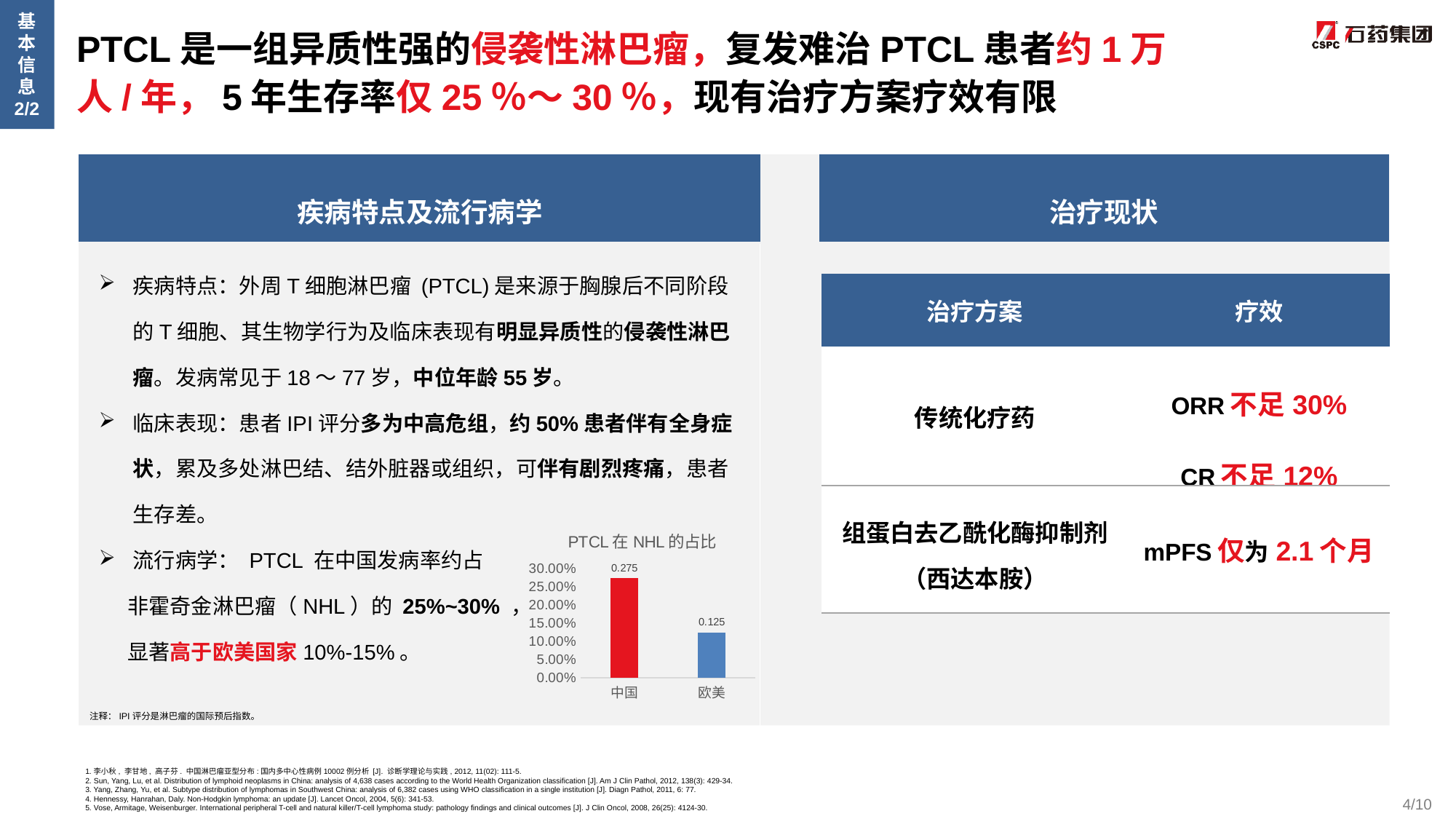

基本信息
2/2

# PTCL是一组异质性强的侵袭性淋巴瘤，复发难治PTCL患者约1万人/年，5年生存率仅25％～30％，现有治疗方案疗效有限

| 疾病特点及流行病学 |  | 治疗现状 |
| --- | --- | --- |
疾病特点：外周T细胞淋巴瘤 (PTCL)是来源于胸腺后不同阶段的T细胞、其生物学行为及临床表现有明显异质性的侵袭性淋巴瘤。发病常见于18～77岁，中位年龄55岁。
临床表现：患者IPI评分多为中高危组，约50%患者伴有全身症状，累及多处淋巴结、结外脏器或组织，可伴有剧烈疼痛，患者生存差。
流行病学： PTCL 在中国发病率约占
     非霍奇金淋巴瘤（NHL）的 25%~30% ，
     显著高于欧美国家10%-15%。
| 治疗方案 | 疗效 |
| --- | --- |
| 传统化疗药 | ORR不足30% CR不足12% |
| 组蛋白去乙酰化酶抑制剂 （西达本胺） | mPFS仅为2.1个月 |

### Chart:

| Category | PTCL在NHL的占比 |
|---|---|
| 中国 | 0.275 |
| 欧美 | 0.125 |
注释：IPI评分是淋巴瘤的国际预后指数。
1.李小秋, 李甘地, 高子芬. 中国淋巴瘤亚型分布:国内多中心性病例10002例分析 [J]. 诊断学理论与实践, 2012, 11(02): 111-5.
2. Sun, Yang, Lu, et al. Distribution of lymphoid neoplasms in China: analysis of 4,638 cases according to the World Health Organization classification [J]. Am J Clin Pathol, 2012, 138(3): 429-34.
3. Yang, Zhang, Yu, et al. Subtype distribution of lymphomas in Southwest China: analysis of 6,382 cases using WHO classification in a single institution [J]. Diagn Pathol, 2011, 6: 77.
4. Hennessy, Hanrahan, Daly. Non-Hodgkin lymphoma: an update [J]. Lancet Oncol, 2004, 5(6): 341-53.
5. Vose, Armitage, Weisenburger. International peripheral T-cell and natural killer/T-cell lymphoma study: pathology findings and clinical outcomes [J]. J Clin Oncol, 2008, 26(25): 4124-30.
4/10